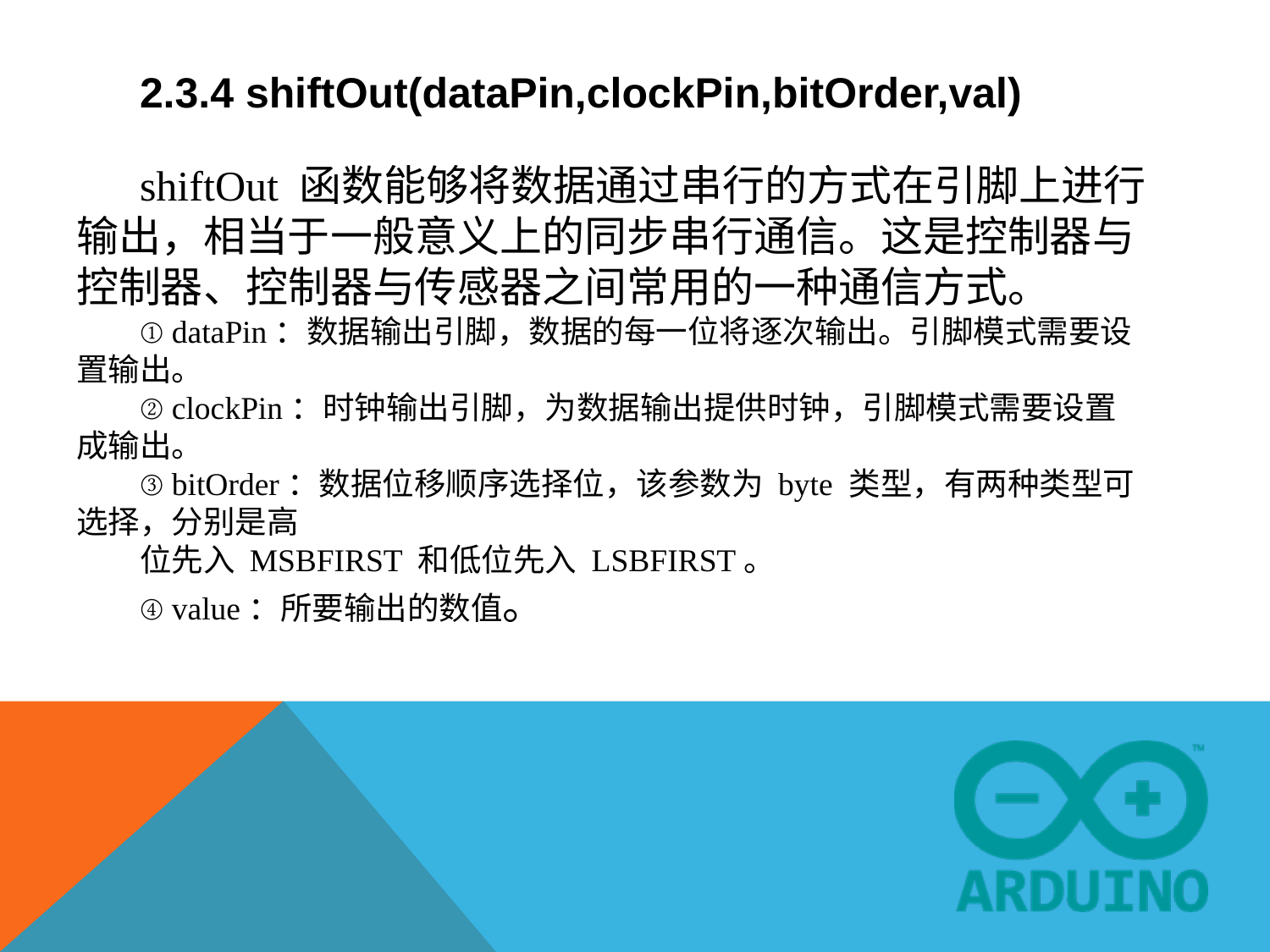

# 2.3.4 shiftOut(dataPin,clockPin,bitOrder,val)
shiftOut 函数能够将数据通过串行的方式在引脚上进行输出，相当于一般意义上的同步串行通信。这是控制器与控制器、控制器与传感器之间常用的一种通信方式。
① dataPin：数据输出引脚，数据的每一位将逐次输出。引脚模式需要设置输出。
② clockPin：时钟输出引脚，为数据输出提供时钟，引脚模式需要设置成输出。
③ bitOrder：数据位移顺序选择位，该参数为 byte 类型，有两种类型可选择，分别是高
位先入 MSBFIRST 和低位先入 LSBFIRST。
④ value：所要输出的数值。